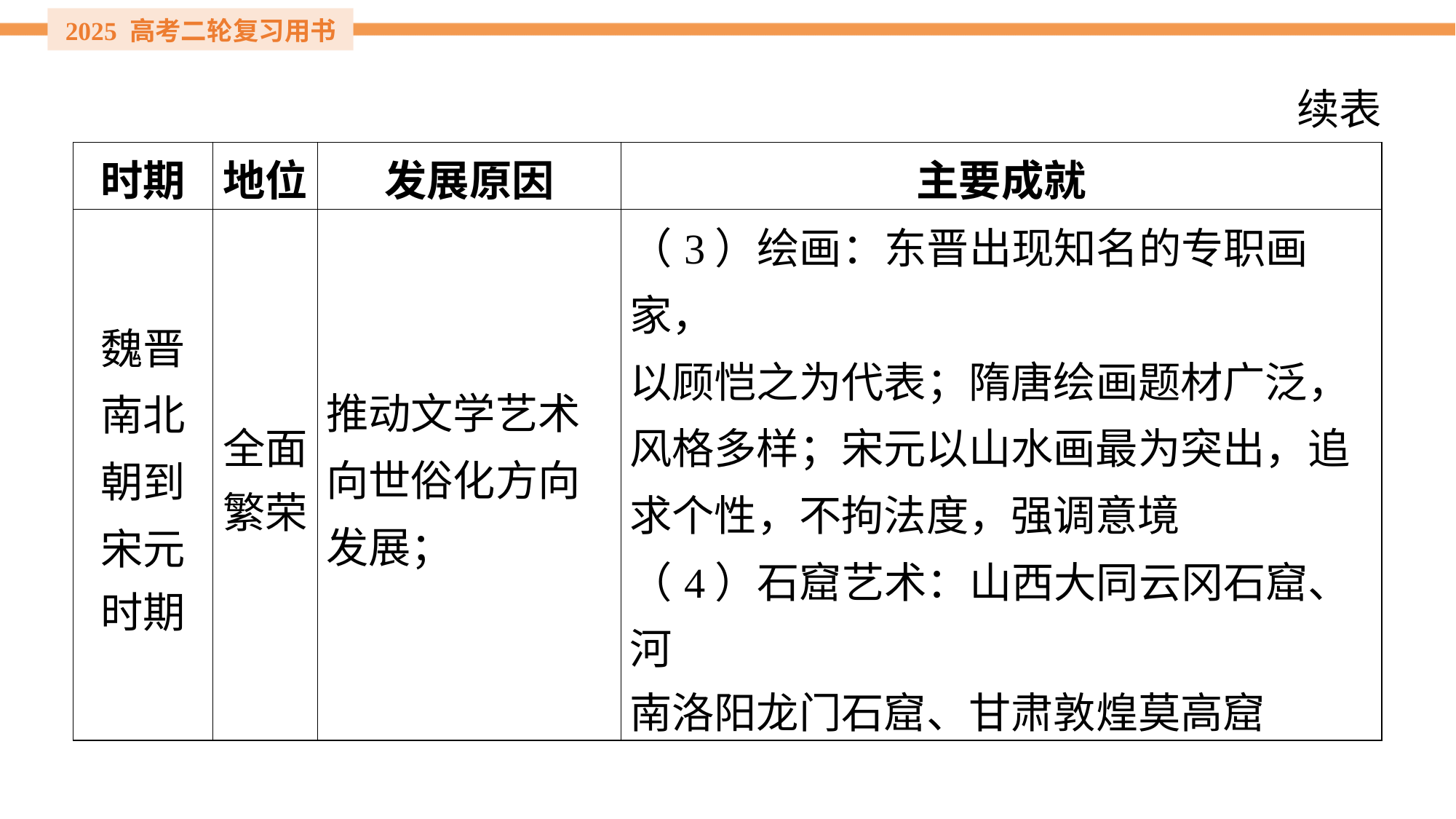

续表
| 时期 | 地位 | 发展原因 | 主要成就 |
| --- | --- | --- | --- |
| 魏晋 南北 朝到 宋元 时期 | 全面 繁荣 | 推动文学艺术向世俗化方向发展； | （3）绘画：东晋出现知名的专职画家， 以顾恺之为代表；隋唐绘画题材广泛， 风格多样；宋元以山水画最为突出，追 求个性，不拘法度，强调意境 （4）石窟艺术：山西大同云冈石窟、河 南洛阳龙门石窟、甘肃敦煌莫高窟 |